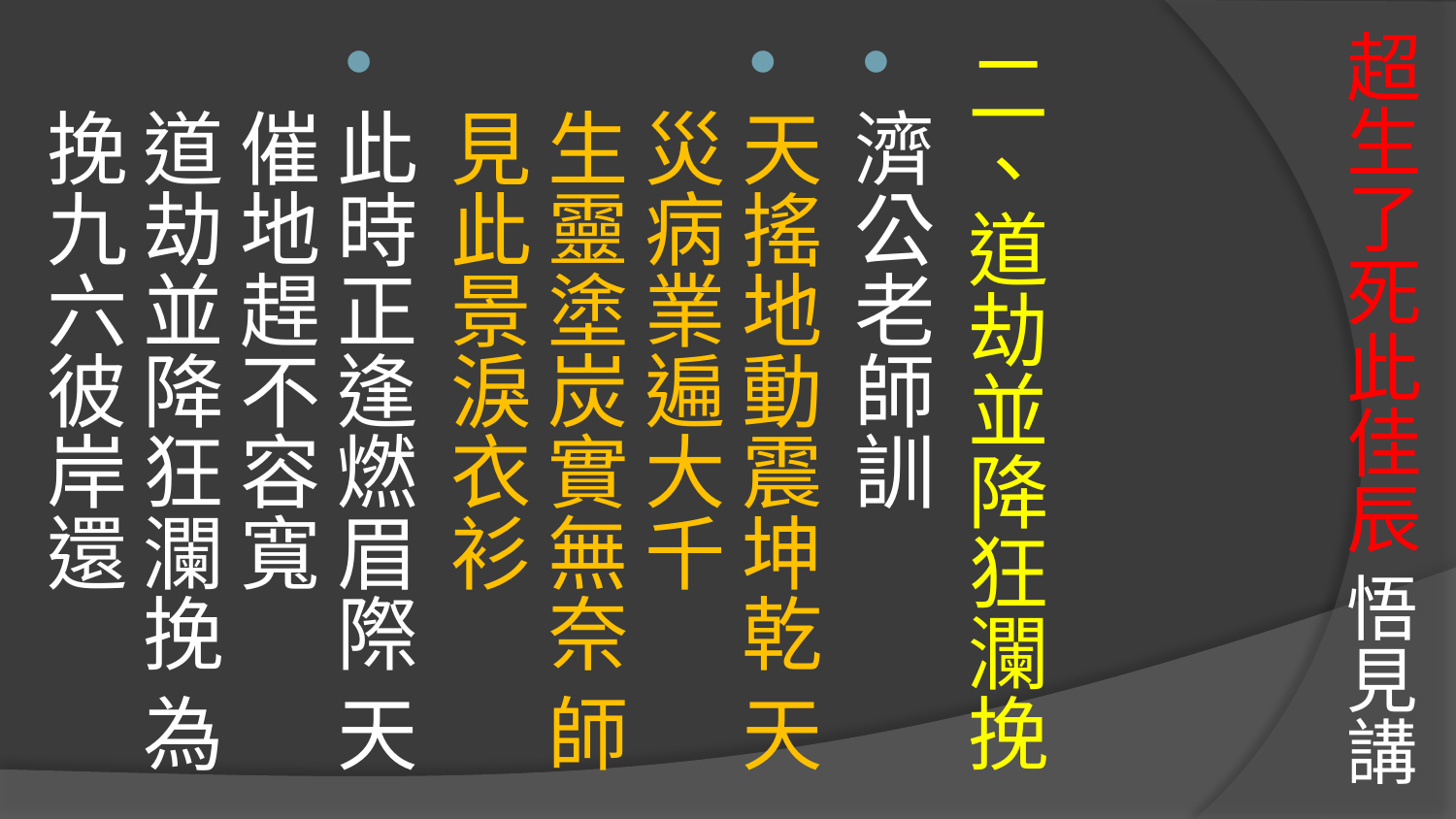

# 超生了死此佳辰 悟見講
二、道劫並降狂瀾挽
濟公老師訓
天搖地動震坤乾 天災病業遍大千
生靈塗炭實無奈 師見此景淚衣衫
此時正逢燃眉際 天催地趕不容寬 
道劫並降狂瀾挽 為挽九六彼岸還